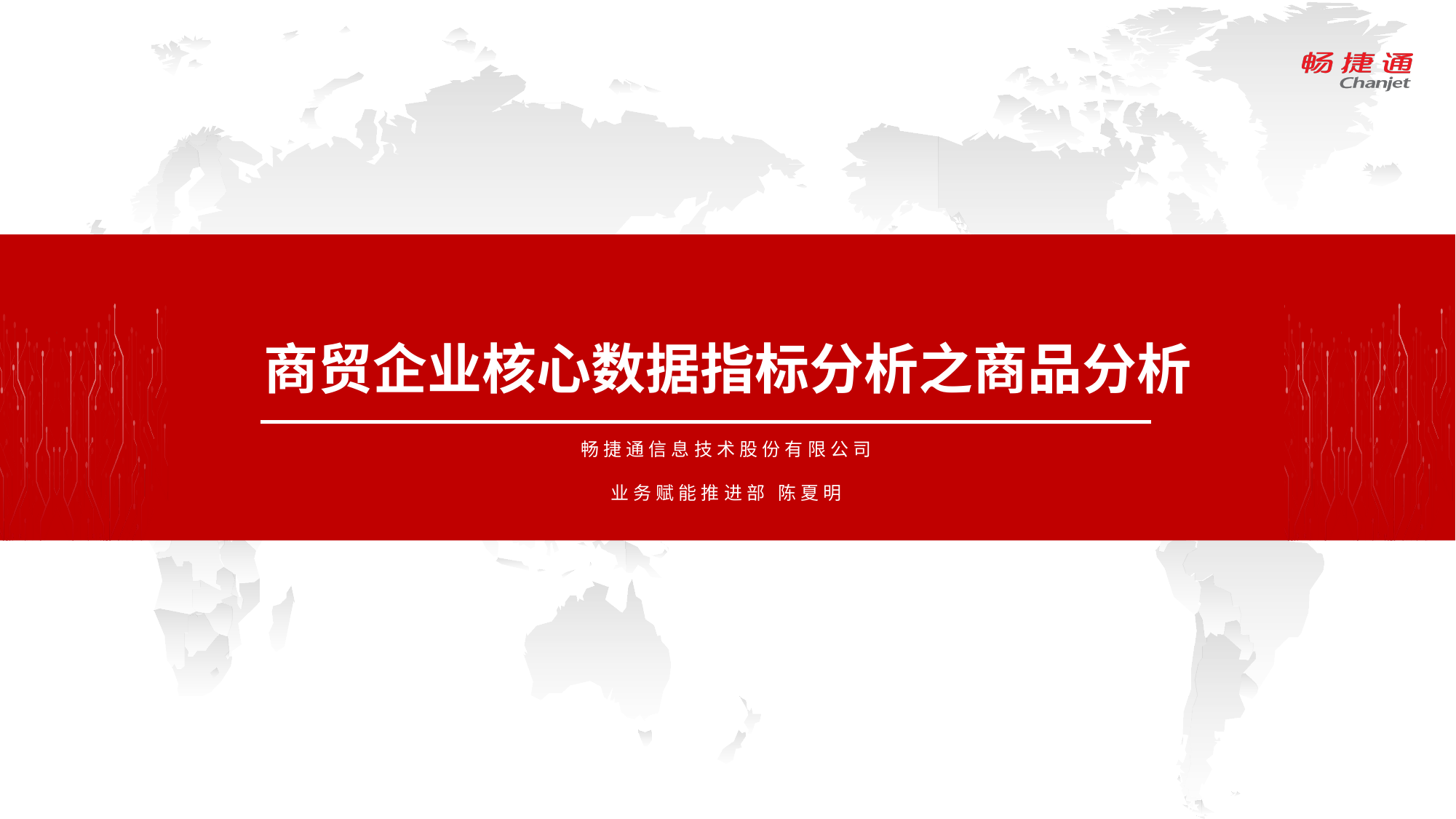

商贸企业核心数据指标分析之商品分析
畅捷通信息技术股份有限公司

业务赋能推进部 陈夏明